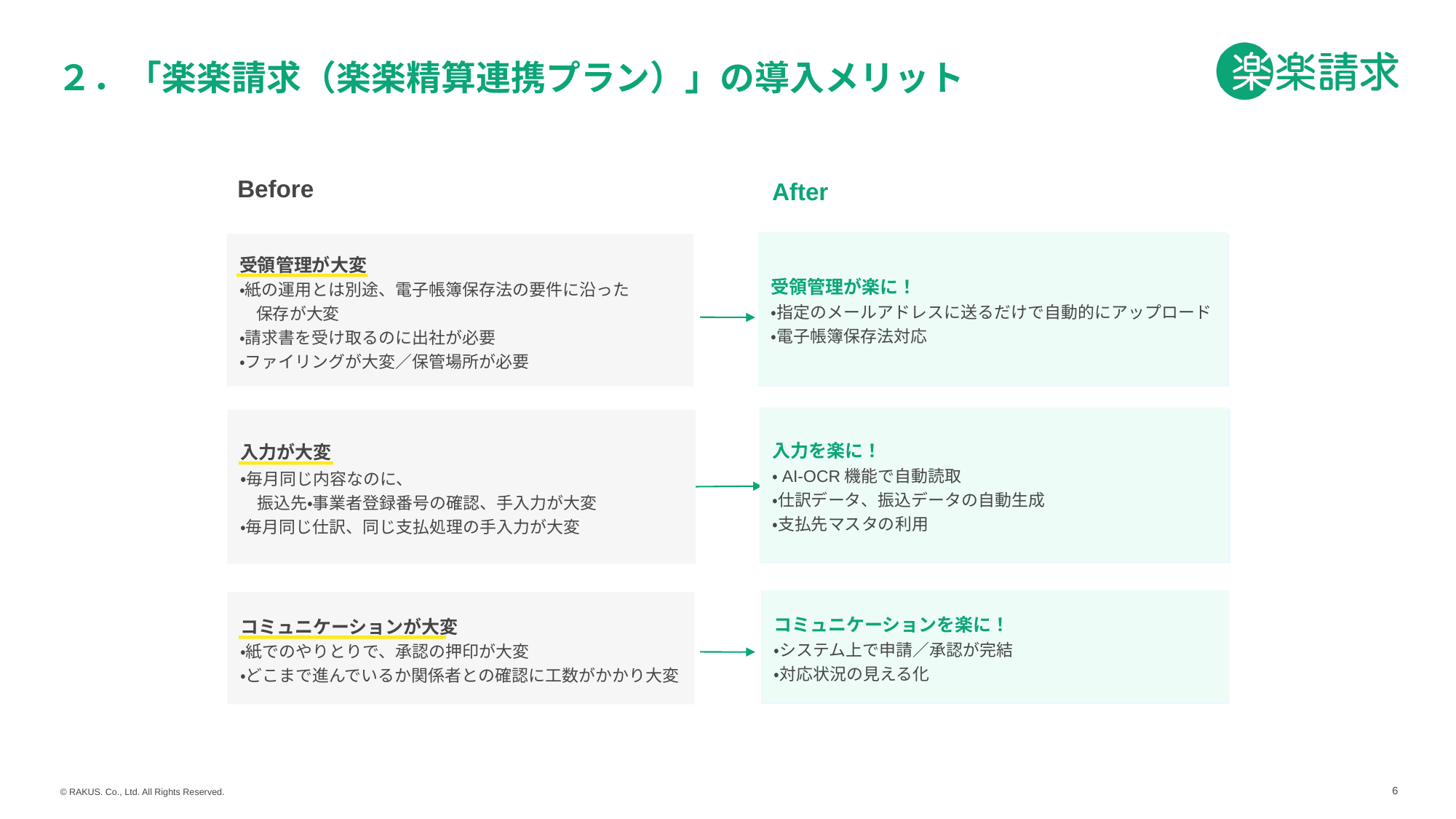

# ２．「楽楽請求（楽楽精算連携プラン）」の導入メリット
Before
After
受領管理が楽に！
・指定のメールアドレスに送るだけで自動的にアップロード
・電子帳簿保存法対応
受領管理が大変
・紙の運用とは別途、電子帳簿保存法の要件に沿った
　保存が大変
・請求書を受け取るのに出社が必要
・ファイリングが大変／保管場所が必要
受領管理が楽に！
・指定のメールアドレスに送るだけで自動的にアップロード
・電子帳簿保存法対応
受領管理が楽に！
・指定のメールアドレスに送るだけで自動的にアップロード
・電子帳簿保存法対応

入力を楽に！
・AI-OCR機能で自動読取
・仕訳データ、振込データの自動生成
・支払先マスタの利用
入力を楽に！
・AI-OCR機能で自動読み取り
・仕訳データ、振込データの自動生成
・支払先マスタの利用
入力を楽に！
・AI-OCR機能で自動読み取り
・仕訳データ、振込データの自動生成
・支払先マスタの利用
入力が大変
・毎月同じ内容なのに、
　振込先・事業者登録番号の確認、手入力が大変
・毎月同じ仕訳、同じ支払処理の手入力が大変

コミュニケーションを楽に！
・システム上で申請／承認が完結
・対応状況の見える化
コミュニケーションが大変
・紙でのやりとりで、承認の押印が大変
・どこまで進んでいるか関係者との確認に工数がかかり大変
コミュニケーションを楽に！
・システム上で申請／承認が完結
・対応状況の見える化

6